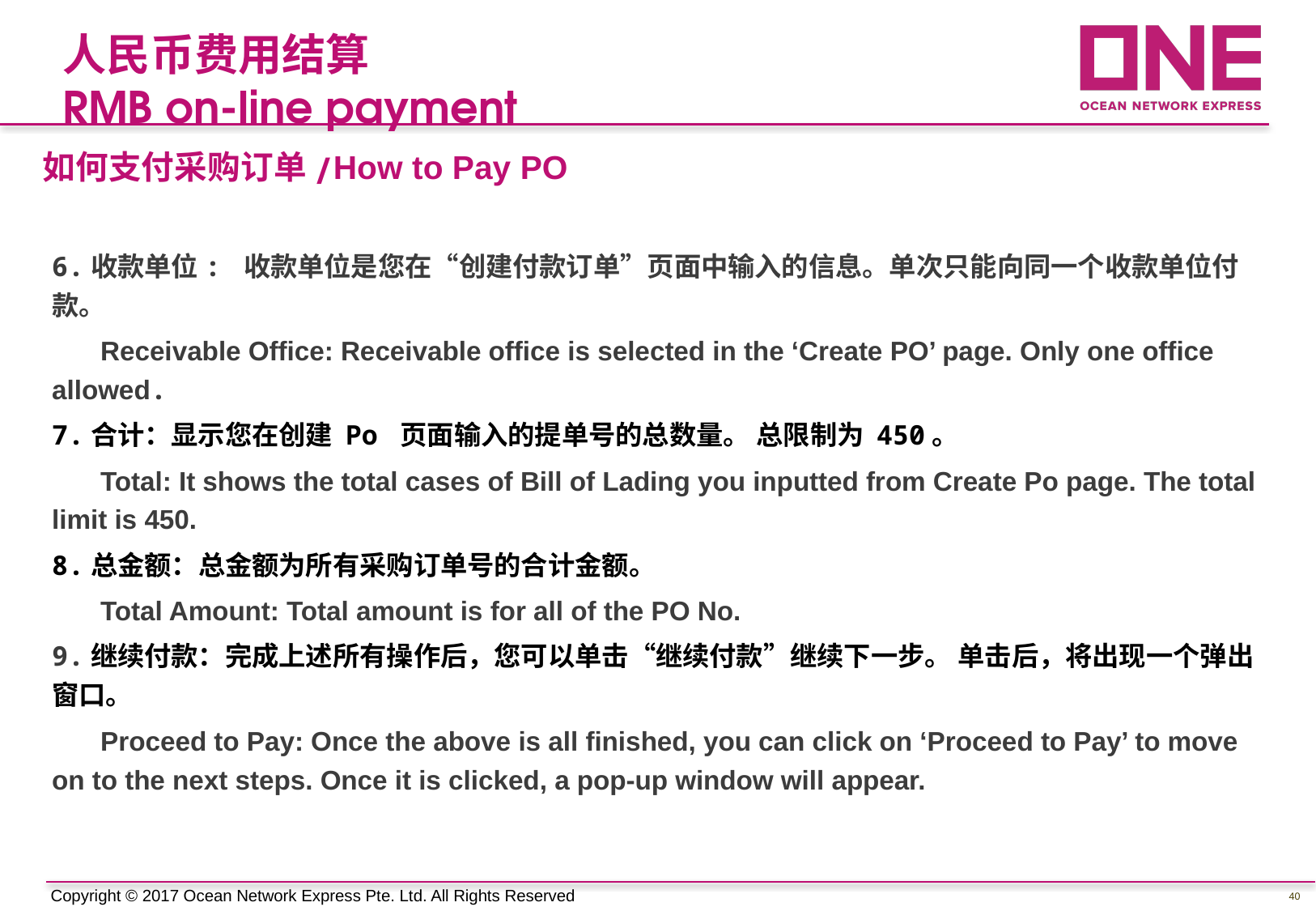

人民币费用结算
RMB on-line payment
如何支付采购订单/How to Pay PO

6.收款单位: 收款单位是您在“创建付款订单”页面中输入的信息。单次只能向同一个收款单位付款。
   Receivable Office: Receivable office is selected in the ‘Create PO’ page. Only one office allowed.
7.合计：显示您在创建 Po 页面输入的提单号的总数量。 总限制为 450。
   Total: It shows the total cases of Bill of Lading you inputted from Create Po page. The total limit is 450.
8.总金额：总金额为所有采购订单号的合计金额。
   Total Amount: Total amount is for all of the PO No.
9.继续付款：完成上述所有操作后，您可以单击“继续付款”继续下一步。 单击后，将出现一个弹出窗口。
   Proceed to Pay: Once the above is all finished, you can click on ‘Proceed to Pay’ to move on to the next steps. Once it is clicked, a pop-up window will appear.
40